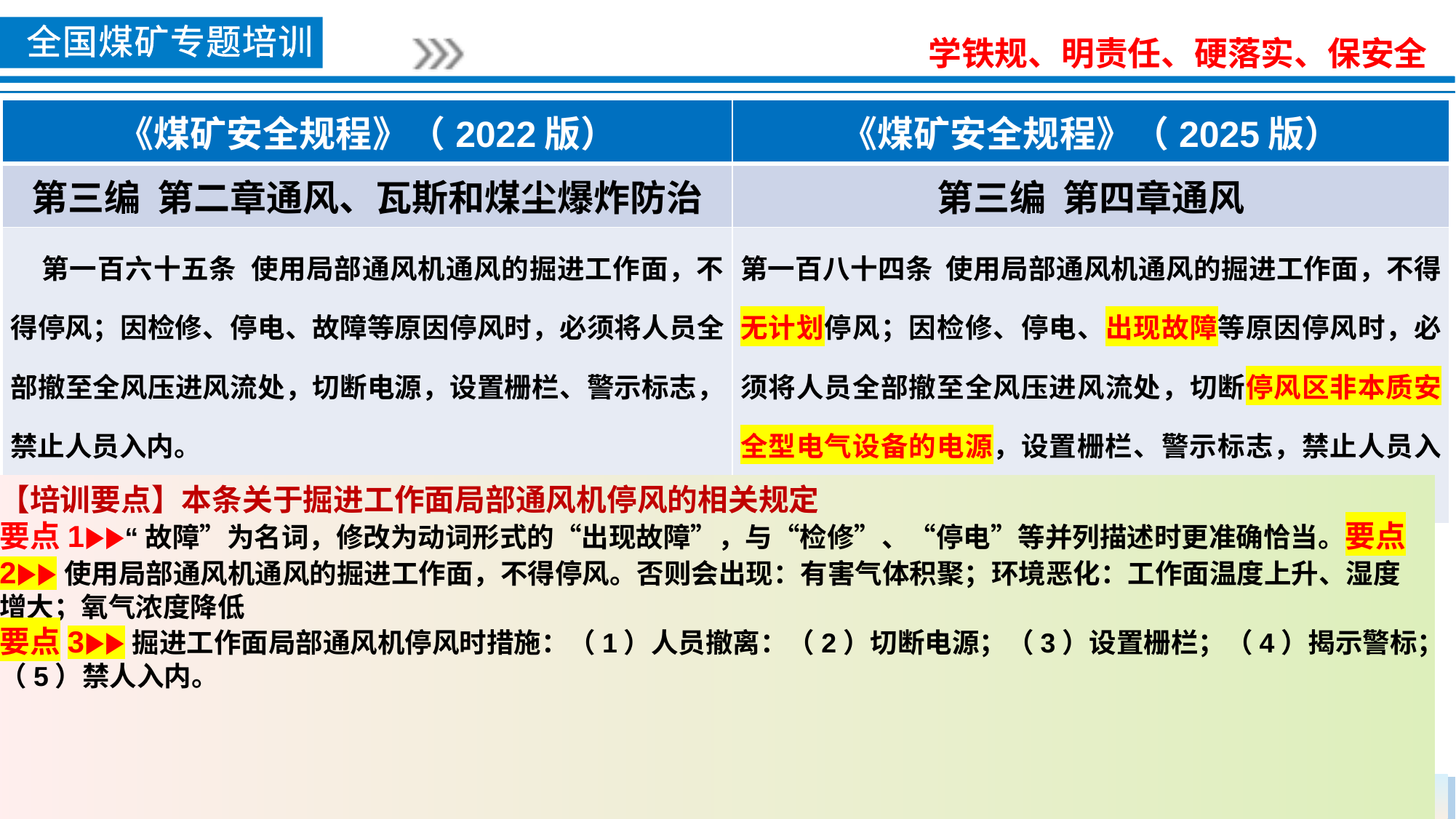

| 《煤矿安全规程》（2022版） | 《煤矿安全规程》（2025版） |
| --- | --- |
| 第三编 第二章通风、瓦斯和煤尘爆炸防治 | 第三编 第四章通风 |
| 第一百六十五条 使用局部通风机通风的掘进工作面，不得停风；因检修、停电、故障等原因停风时，必须将人员全部撤至全风压进风流处，切断电源，设置栅栏、警示标志，禁止人员入内。 | 第一百八十四条 使用局部通风机通风的掘进工作面，不得无计划停风；因检修、停电、出现故障等原因停风时，必须将人员全部撤至全风压进风流处，切断停风区非本质安全型电气设备的电源，设置栅栏、警示标志，禁止人员入内。 |
【培训要点】本条关于掘进工作面局部通风机停风的相关规定
要点1▶▶“故障”为名词，修改为动词形式的“出现故障”，与“检修”、“停电”等并列描述时更准确恰当。要点2▶▶使用局部通风机通风的掘进工作面，不得停风。否则会出现：有害气体积聚；环境恶化：工作面温度上升、湿度增大；氧气浓度降低
要点3▶▶掘进工作面局部通风机停风时措施：（1）人员撤离：（2）切断电源；（3）设置栅栏；（4）揭示警标；（5）禁人入内。